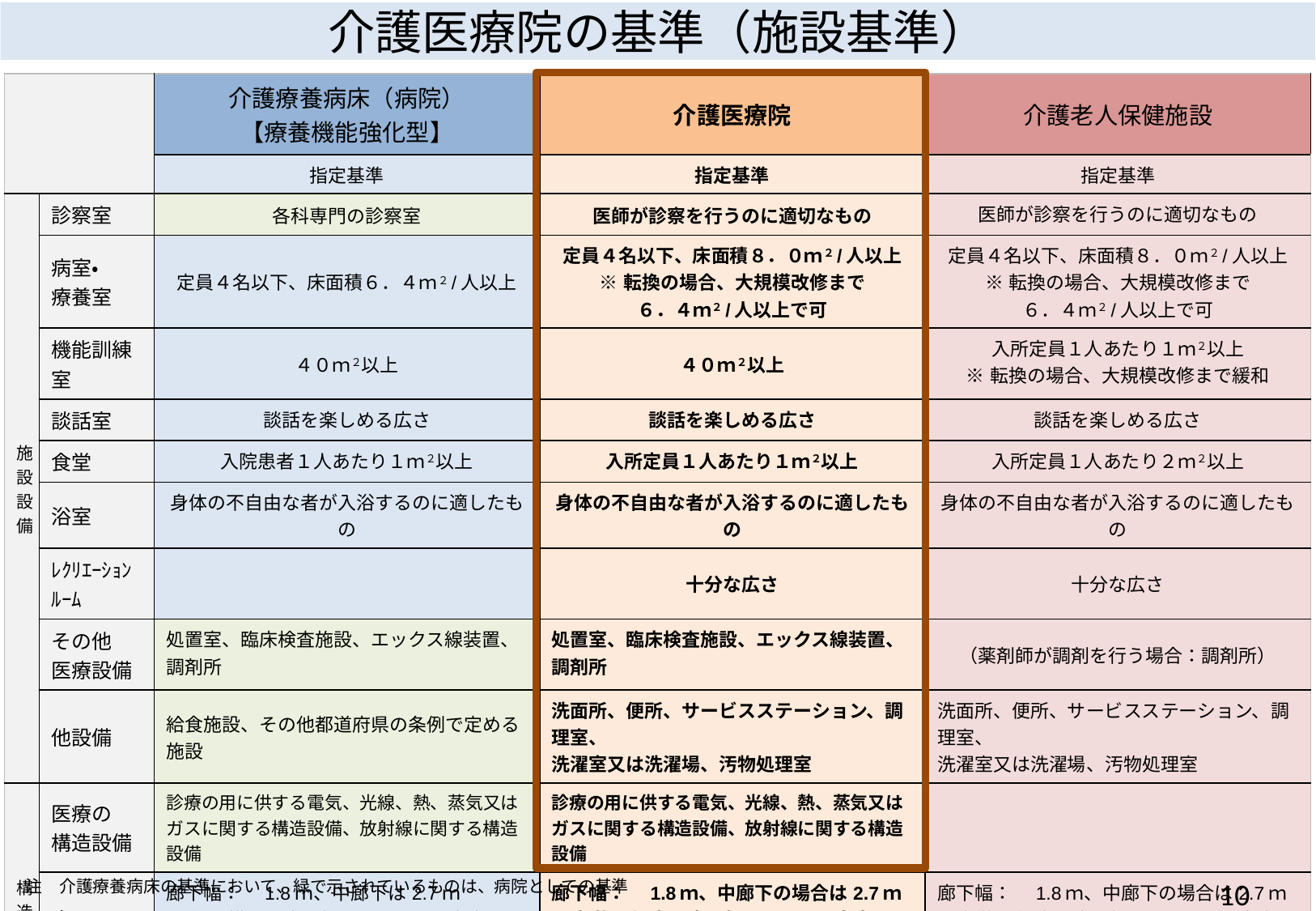

介護医療院の基準（施設基準）

|  |  | 介護療養病床（病院） 【療養機能強化型】 | 介護医療院 | 介護老人保健施設 |
| --- | --- | --- | --- | --- |
|  |  | 指定基準 | 指定基準 | 指定基準 |
| 施設設備 | 診察室 | 各科専門の診察室 | 医師が診察を行うのに適切なもの | 医師が診察を行うのに適切なもの |
|  | 病室・ 療養室 | 定員４名以下、床面積６．４ｍ２/人以上 | 定員４名以下、床面積８．０ｍ２/人以上 ※転換の場合、大規模改修まで ６．４ｍ２/人以上で可 | 定員４名以下、床面積８．０ｍ２/人以上 ※転換の場合、大規模改修まで ６．４ｍ２/人以上で可 |
|  | 機能訓練室 | ４０ｍ２以上 | ４０ｍ２以上 | 入所定員１人あたり１ｍ２以上 ※転換の場合、大規模改修まで緩和 |
|  | 談話室 | 談話を楽しめる広さ | 談話を楽しめる広さ | 談話を楽しめる広さ |
|  | 食堂 | 入院患者１人あたり１ｍ２以上 | 入所定員１人あたり１ｍ２以上 | 入所定員１人あたり２ｍ２以上 |
|  | 浴室 | 身体の不自由な者が入浴するのに適したもの | 身体の不自由な者が入浴するのに適したもの | 身体の不自由な者が入浴するのに適したもの |
|  | ﾚｸﾘｴｰｼｮﾝﾙｰﾑ |  | 十分な広さ | 十分な広さ |
|  | その他 医療設備 | 処置室、臨床検査施設、エックス線装置、調剤所 | 処置室、臨床検査施設、エックス線装置、調剤所 | （薬剤師が調剤を行う場合：調剤所） |
|  | 他設備 | 給食施設、その他都道府県の条例で定める施設 | 洗面所、便所、サービスステーション、調理室、 洗濯室又は洗濯場、汚物処理室 | 洗面所、便所、サービスステーション、調理室、 洗濯室又は洗濯場、汚物処理室 |
| 構造設備 | 医療の 構造設備 | 診療の用に供する電気、光線、熱、蒸気又はガスに関する構造設備、放射線に関する構造設備 | 診療の用に供する電気、光線、熱、蒸気又はガスに関する構造設備、放射線に関する構造設備 |  |
|  | 廊下 | 廊下幅：　1.8ｍ、中廊下は2.7ｍ ※経過措置　廊下幅：　1.2ｍ、中廊下1.6ｍ | 廊下幅：　1.8ｍ、中廊下の場合は2.7ｍ ※転換の場合　廊下幅：1.2ｍ、中廊下1.6ｍ | 廊下幅：　1.8ｍ、中廊下の場合は2.7ｍ ※転換の場合　廊下幅：　1.2ｍ、中廊下1.6ｍ |
|  | 耐火構造 | （３階以上に病室がある場合） 建築基準法に基づく主要構造部：耐火建築物 | 原則、耐火建築物（２階建て又は平屋建てのうち特別な場合は準耐火建築物） ※転換の場合、特例あり | 原則、耐火建築物（２階建て又は平屋建てのうち特別な場合は準耐火建築物） ※転換の場合、特例あり |
10
注　介護療養病床の基準において、緑で示されているものは、病院としての基準